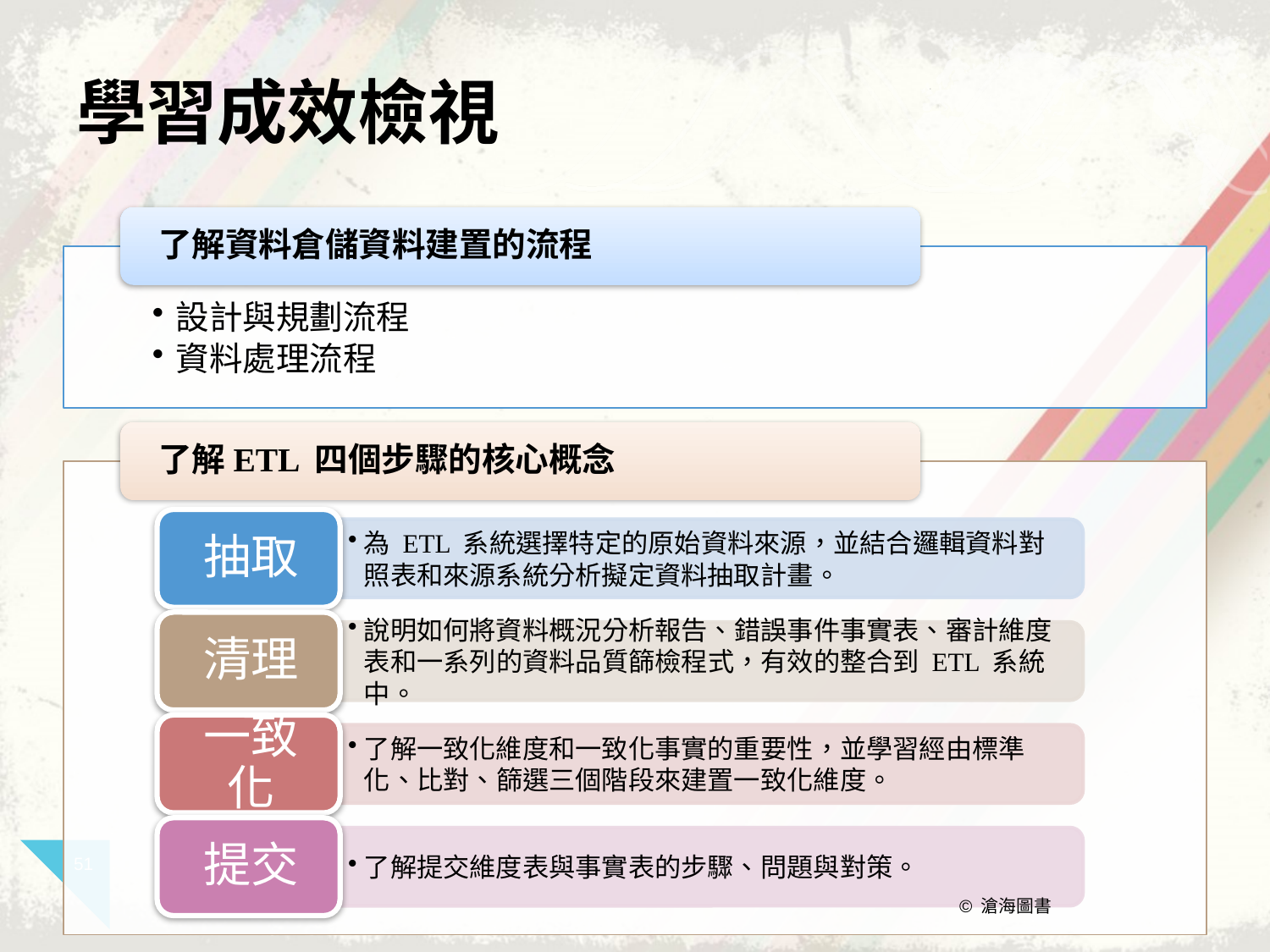

# 學習成效檢視
設計與規劃流程
資料處理流程
了解資料倉儲資料建置的流程

了解ETL 四個步驟的核心概念
為 ETL 系統選擇特定的原始資料來源，並結合邏輯資料對照表和來源系統分析擬定資料抽取計畫。
抽取
說明如何將資料概況分析報告、錯誤事件事實表、審計維度表和一系列的資料品質篩檢程式，有效的整合到 ETL 系統中。
清理
了解一致化維度和一致化事實的重要性，並學習經由標準化、比對、篩選三個階段來建置一致化維度。
一致化
了解提交維度表與事實表的步驟、問題與對策。
提交
51
© 滄海圖書